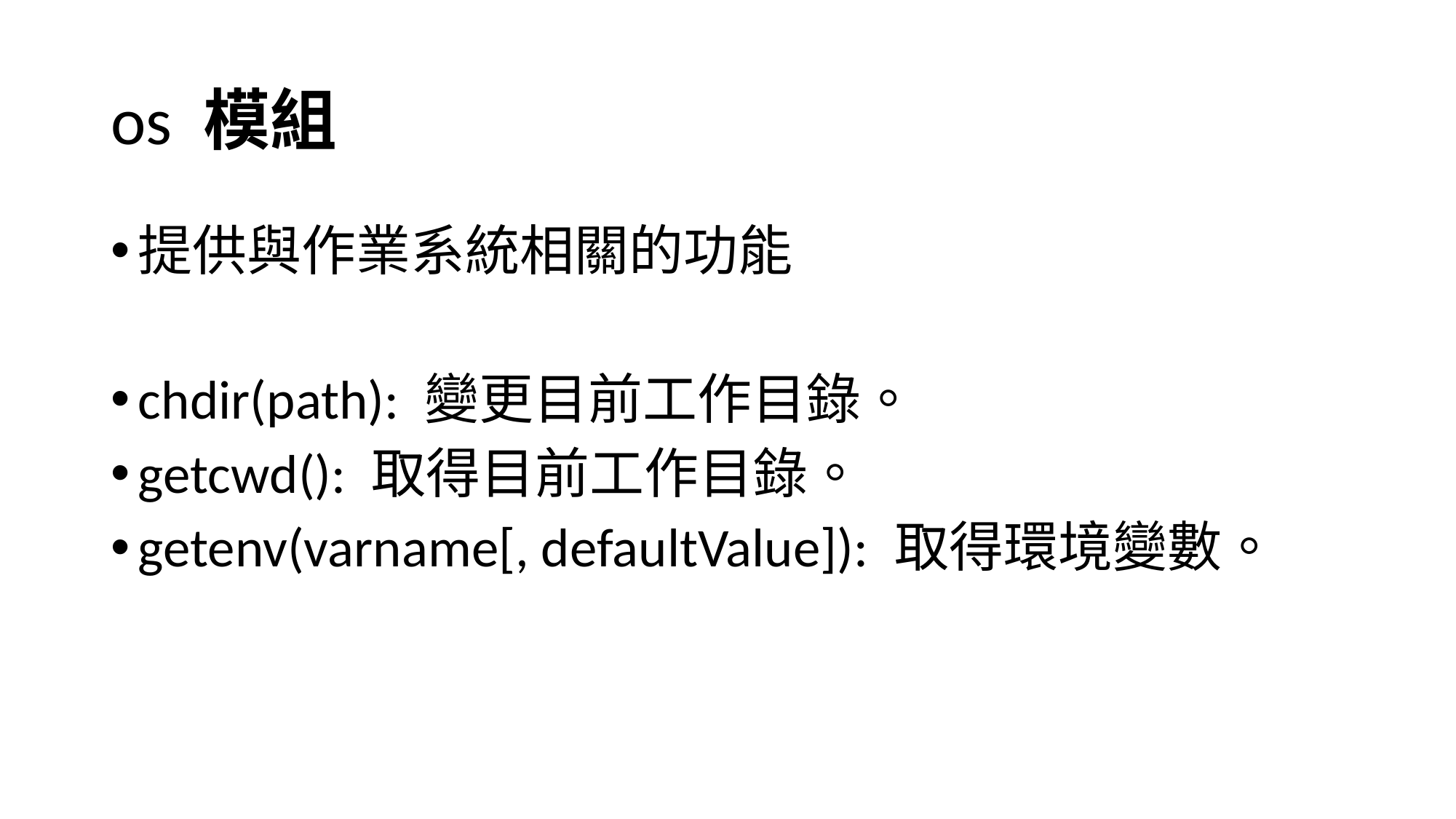

# os 模組
提供與作業系統相關的功能

chdir(path): 變更目前工作目錄。
getcwd(): 取得目前工作目錄。
getenv(varname[, defaultValue]): 取得環境變數。